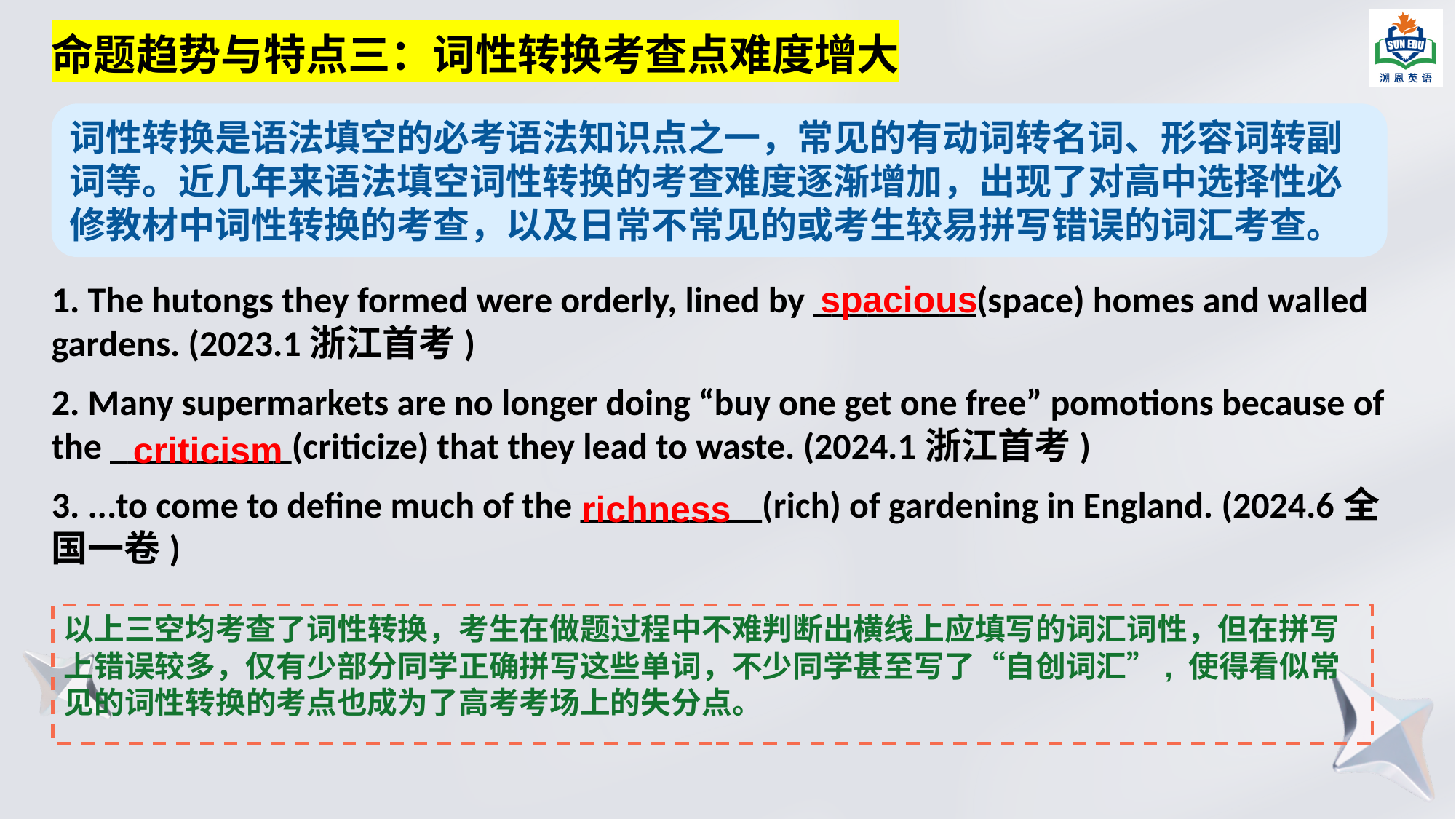

# 命题趋势与特点三：词性转换考查点难度增大
词性转换是语法填空的必考语法知识点之一，常见的有动词转名词、形容词转副词等。近几年来语法填空词性转换的考查难度逐渐增加，出现了对高中选择性必修教材中词性转换的考查，以及日常不常见的或考生较易拼写错误的词汇考查。
spacious
1. The hutongs they formed were orderly, lined by _________(space) homes and walled gardens. (2023.1浙江首考)
2. Many supermarkets are no longer doing “buy one get one free” pomotions because of the __________(criticize) that they lead to waste. (2024.1浙江首考)
3. ...to come to define much of the __________(rich) of gardening in England. (2024.6全国一卷)
criticism
richness
以上三空均考查了词性转换，考生在做题过程中不难判断出横线上应填写的词汇词性，但在拼写上错误较多，仅有少部分同学正确拼写这些单词，不少同学甚至写了“自创词汇”, 使得看似常见的词性转换的考点也成为了高考考场上的失分点。
19